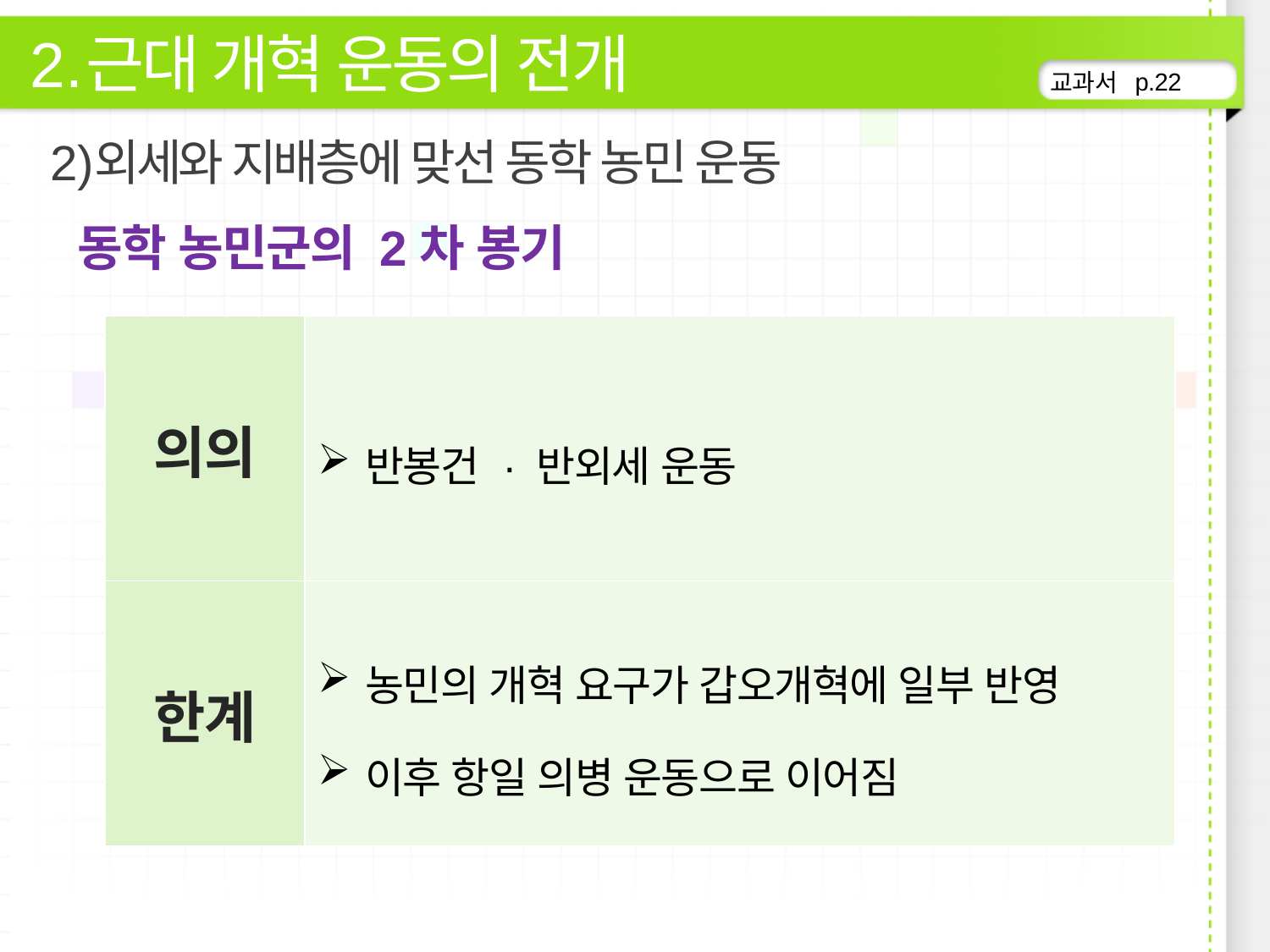

근대 개혁 운동의 전개
p.22
외세와 지배층에 맞선 동학 농민 운동
동학 농민군의 2차 봉기

| 의의 | 반봉건 · 반외세 운동 |
| --- | --- |
| 한계 | 농민의 개혁 요구가 갑오개혁에 일부 반영 이후 항일 의병 운동으로 이어짐 |